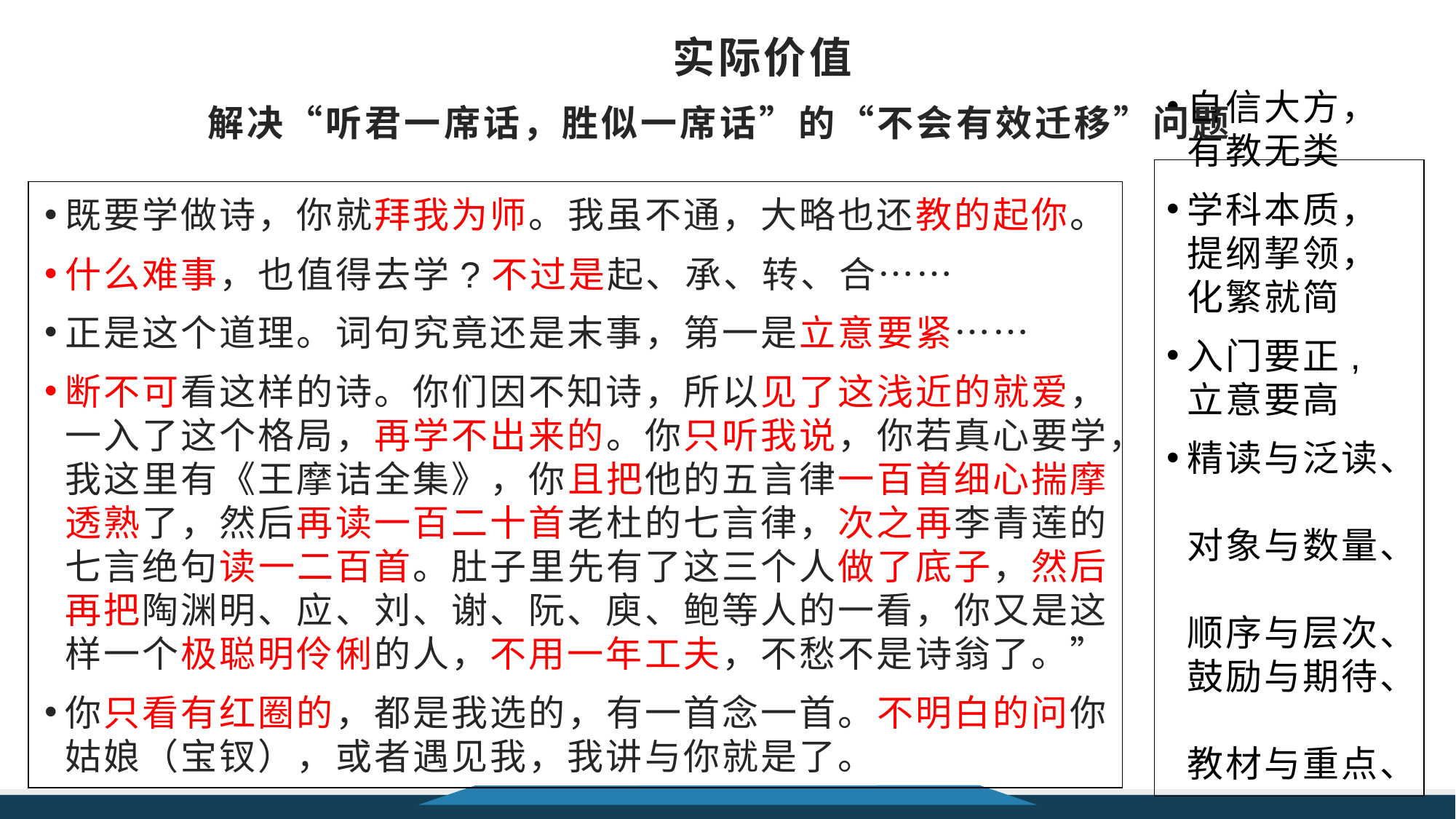

实际价值
解决“听君一席话，胜似一席话”的“不会有效迁移”问题
自信大方，有教无类
学科本质，提纲挈领，化繁就简
入门要正,  立意要高
精读与泛读、
对象与数量、
顺序与层次、鼓励与期待、
教材与重点、
自主与答疑
既要学做诗，你就拜我为师。我虽不通，大略也还教的起你。
什么难事，也值得去学?不过是起、承、转、合……
正是这个道理。词句究竟还是末事，第一是立意要紧……
断不可看这样的诗。你们因不知诗，所以见了这浅近的就爱，一入了这个格局，再学不出来的。你只听我说，你若真心要学，我这里有《王摩诘全集》，你且把他的五言律一百首细心揣摩透熟了，然后再读一百二十首老杜的七言律，次之再李青莲的七言绝句读一二百首。肚子里先有了这三个人做了底子，然后再把陶渊明、应、刘、谢、阮、庾、鲍等人的一看，你又是这样一个极聪明伶俐的人，不用一年工夫，不愁不是诗翁了。”
你只看有红圈的，都是我选的，有一首念一首。不明白的问你姑娘（宝钗），或者遇见我，我讲与你就是了。